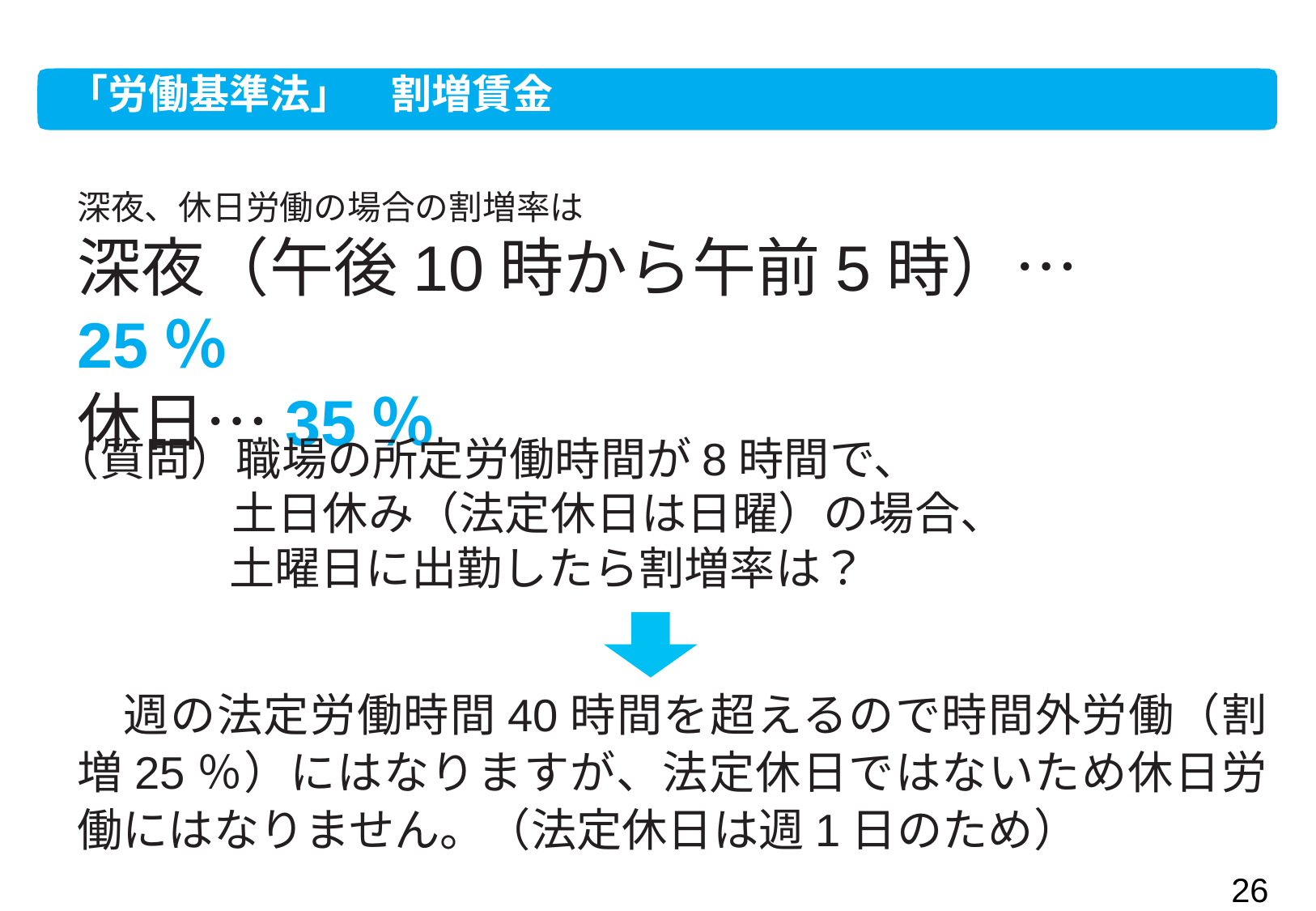

「労働基準法」　割増賃金
深夜、休日労働の場合の割増率は
深夜（午後10時から午前5時）…25％
休日…35％
（質問）職場の所定労働時間が8時間で、
土日休み（法定休日は日曜）の場合、
土曜日に出勤したら割増率は？

　週の法定労働時間40時間を超えるので時間外労働（割増25％）にはなりますが、法定休日ではないため休日労働にはなりません。（法定休日は週1日のため）
26